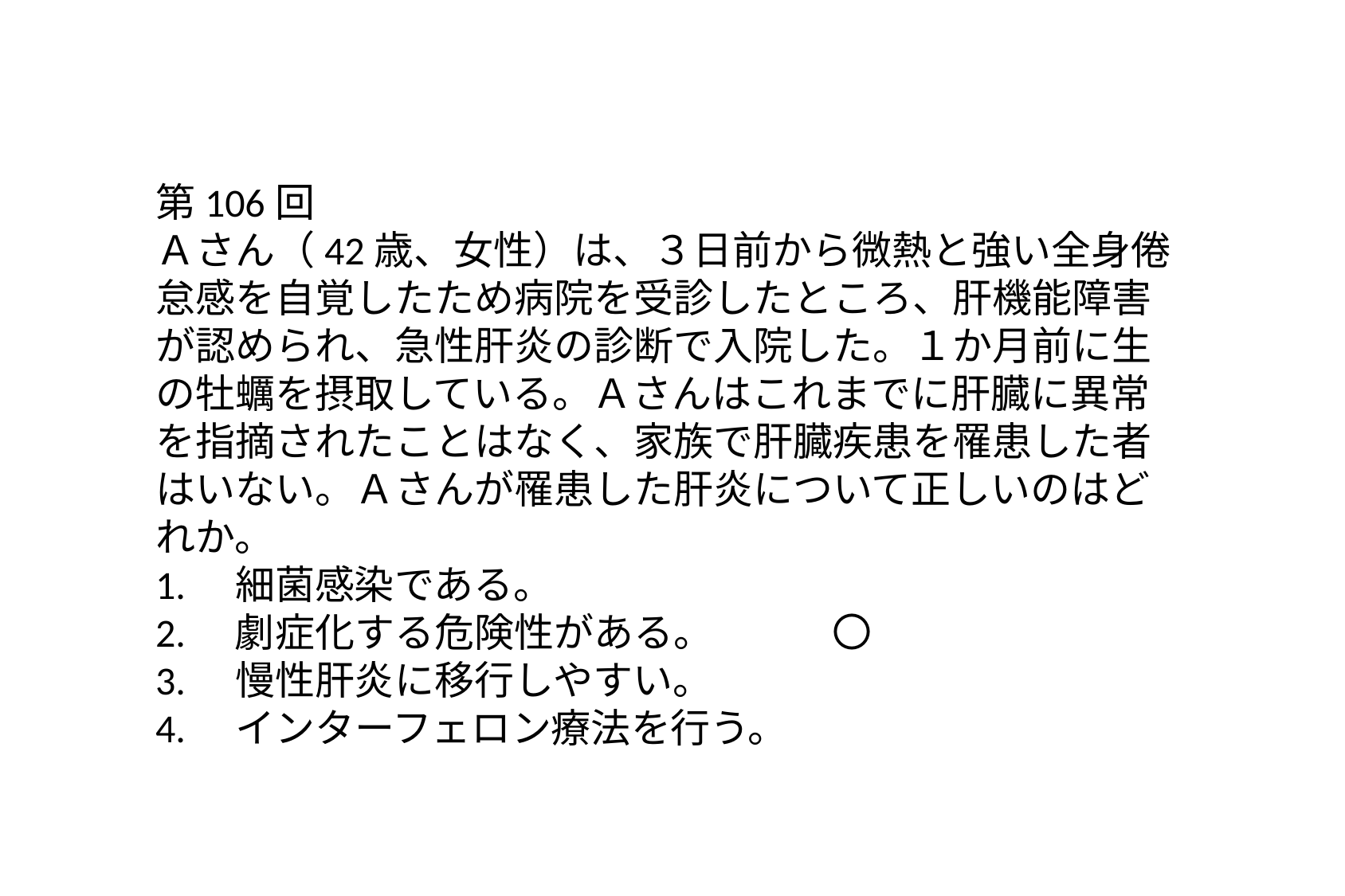

第106回
Ａさん（42歳、女性）は、３日前から微熱と強い全身倦怠感を自覚したため病院を受診したところ、肝機能障害が認められ、急性肝炎の診断で入院した。１か月前に生の牡蠣を摂取している。Ａさんはこれまでに肝臓に異常を指摘されたことはなく、家族で肝臓疾患を罹患した者はいない。Ａさんが罹患した肝炎について正しいのはどれか。
1.　細菌感染である。
2.　劇症化する危険性がある。　　　〇
3.　慢性肝炎に移行しやすい。
4.　インターフェロン療法を行う。